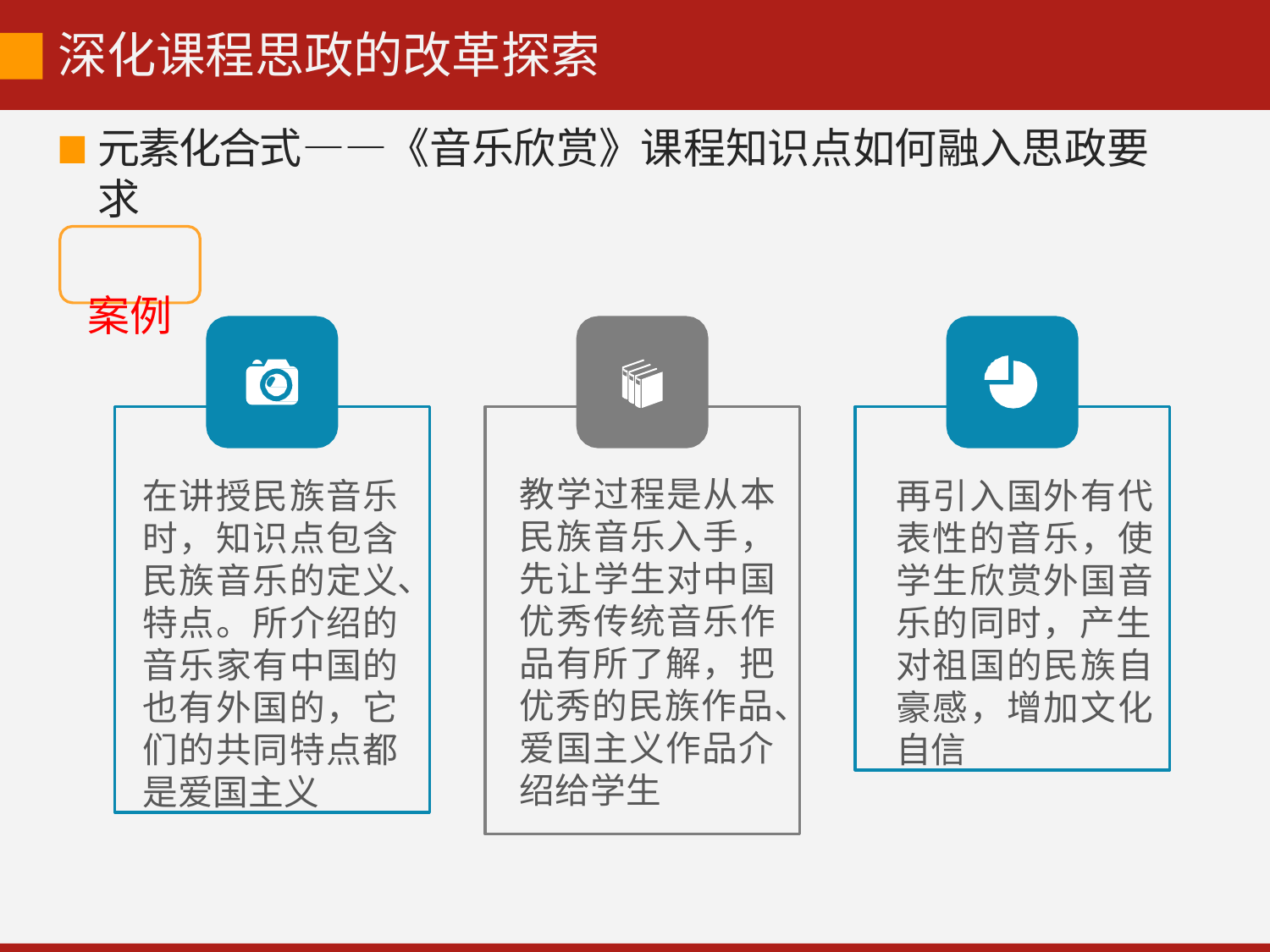

# 深化课程思政的改革探索
元素化合式——《音乐欣赏》课程知识点如何融入思政要求

案例

在讲授民族音乐 时，知识点包含 民族音乐的定义 特点。所介绍的 音乐家有中国的 也有外国的，它 们的共同特点都 是爱国主义

再引入国外有代 表性的音乐，使 学生欣赏外国音 乐的同时，产生 对祖国的民族自 豪感，增加文化 自信
教学过程是从本 民族音乐入手， 先让学生对中国 优秀传统音乐作 品有所了解，把
、
优秀的民族作品、
爱国主义作品介 绍给学生